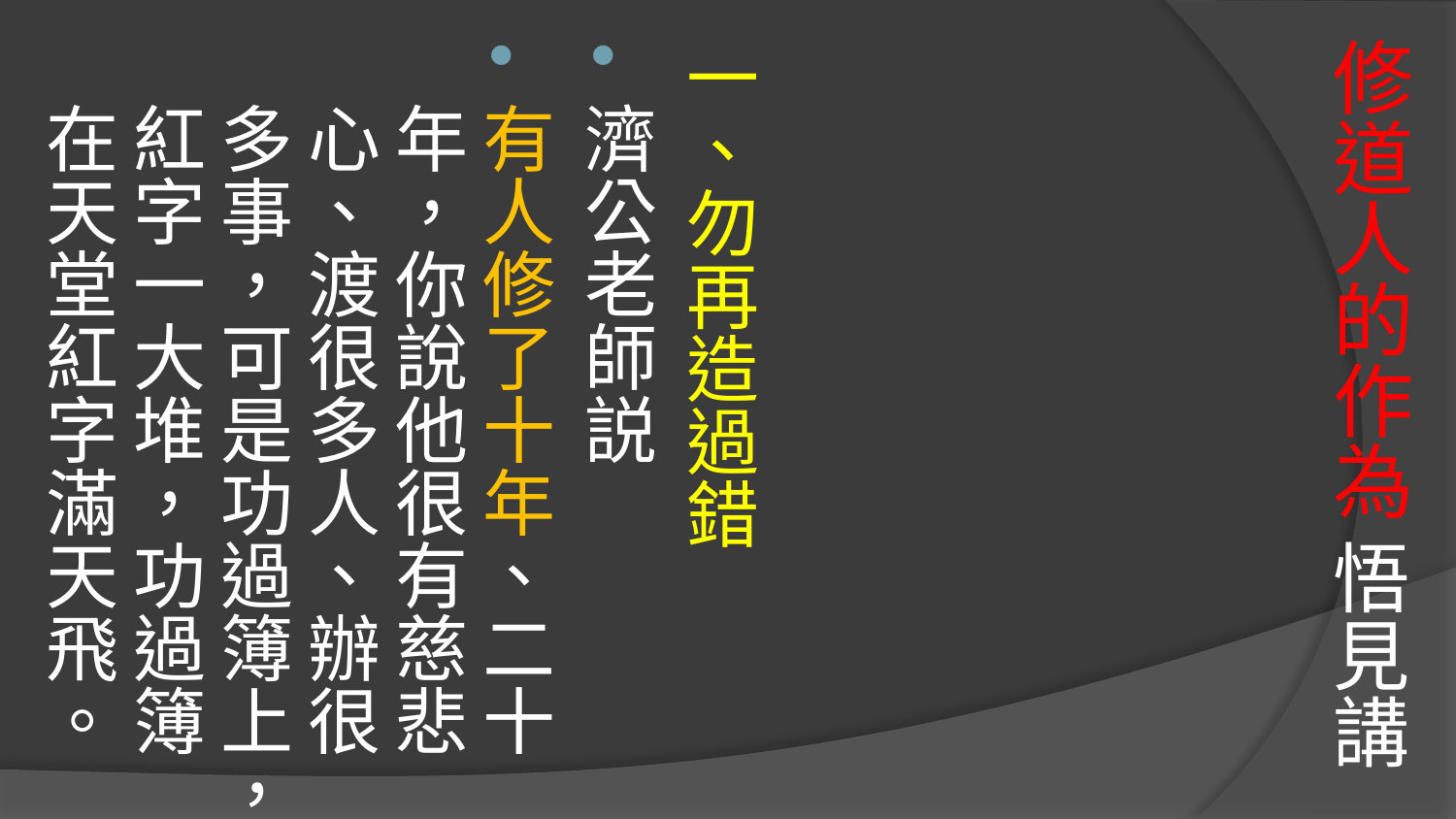

# 修道人的作為 悟見講
一、勿再造過錯
濟公老師説
有人修了十年、二十年，你說他很有慈悲心、渡很多人、辦很多事，可是功過簿上，紅字一大堆，功過簿在天堂紅字滿天飛。